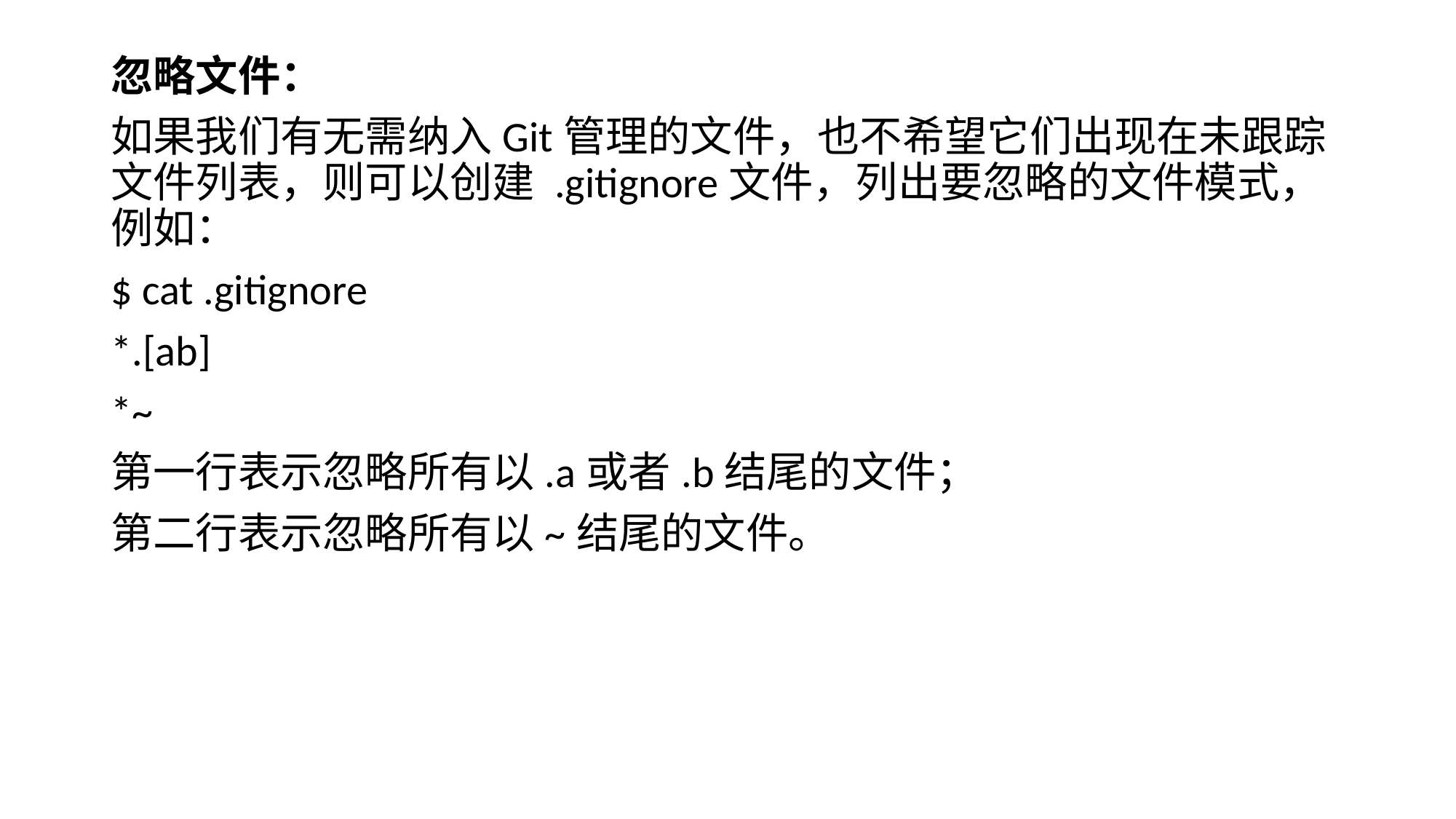

忽略文件：
如果我们有无需纳入Git管理的文件，也不希望它们出现在未跟踪文件列表，则可以创建 .gitignore文件，列出要忽略的文件模式，例如：
$ cat .gitignore
*.[ab]
*~
第一行表示忽略所有以.a或者.b结尾的文件；
第二行表示忽略所有以~结尾的文件。